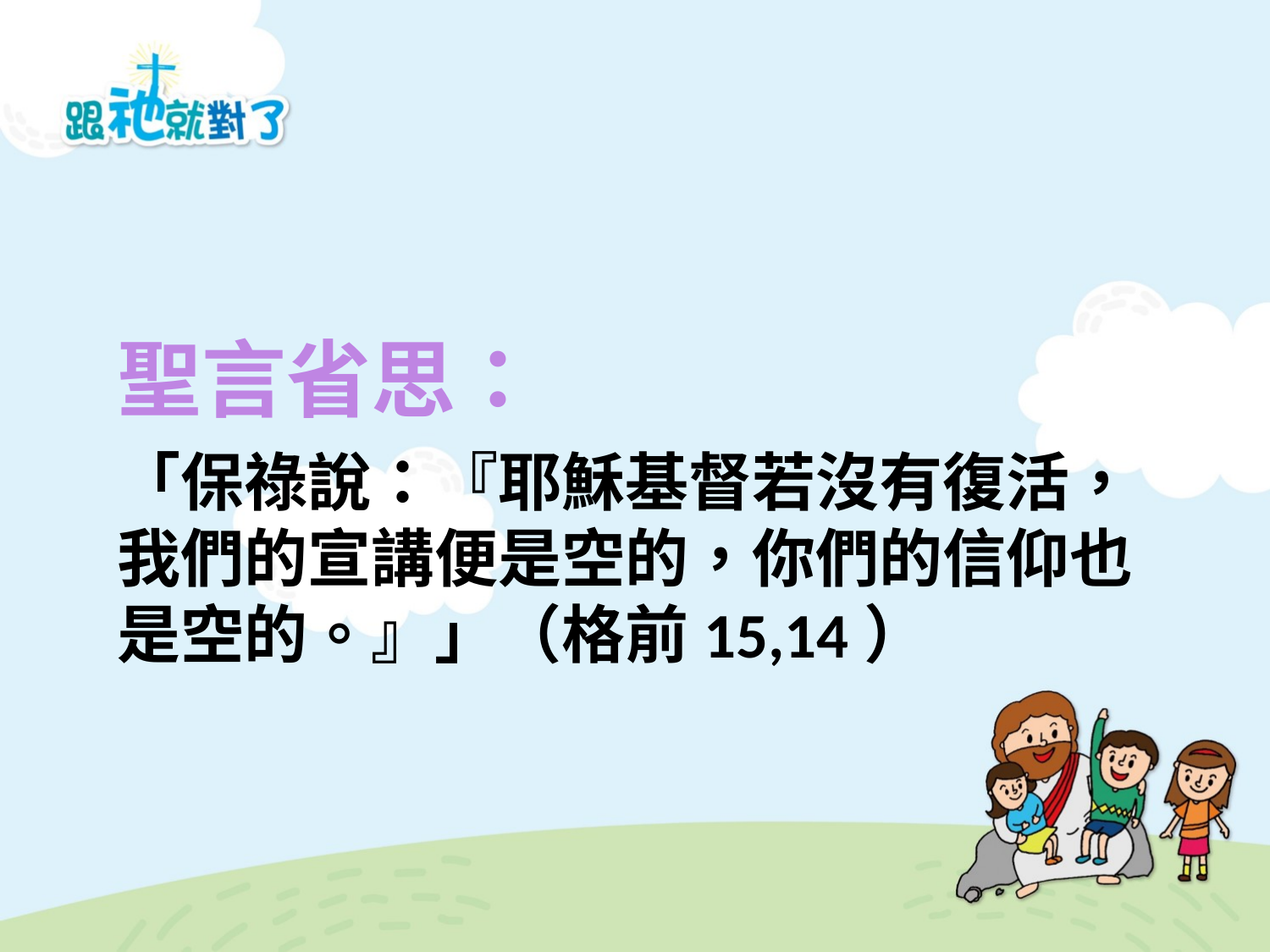

聖言省思：
「保祿說：『耶穌基督若沒有復活，我們的宣講便是空的，你們的信仰也是空的。』」（格前15,14）